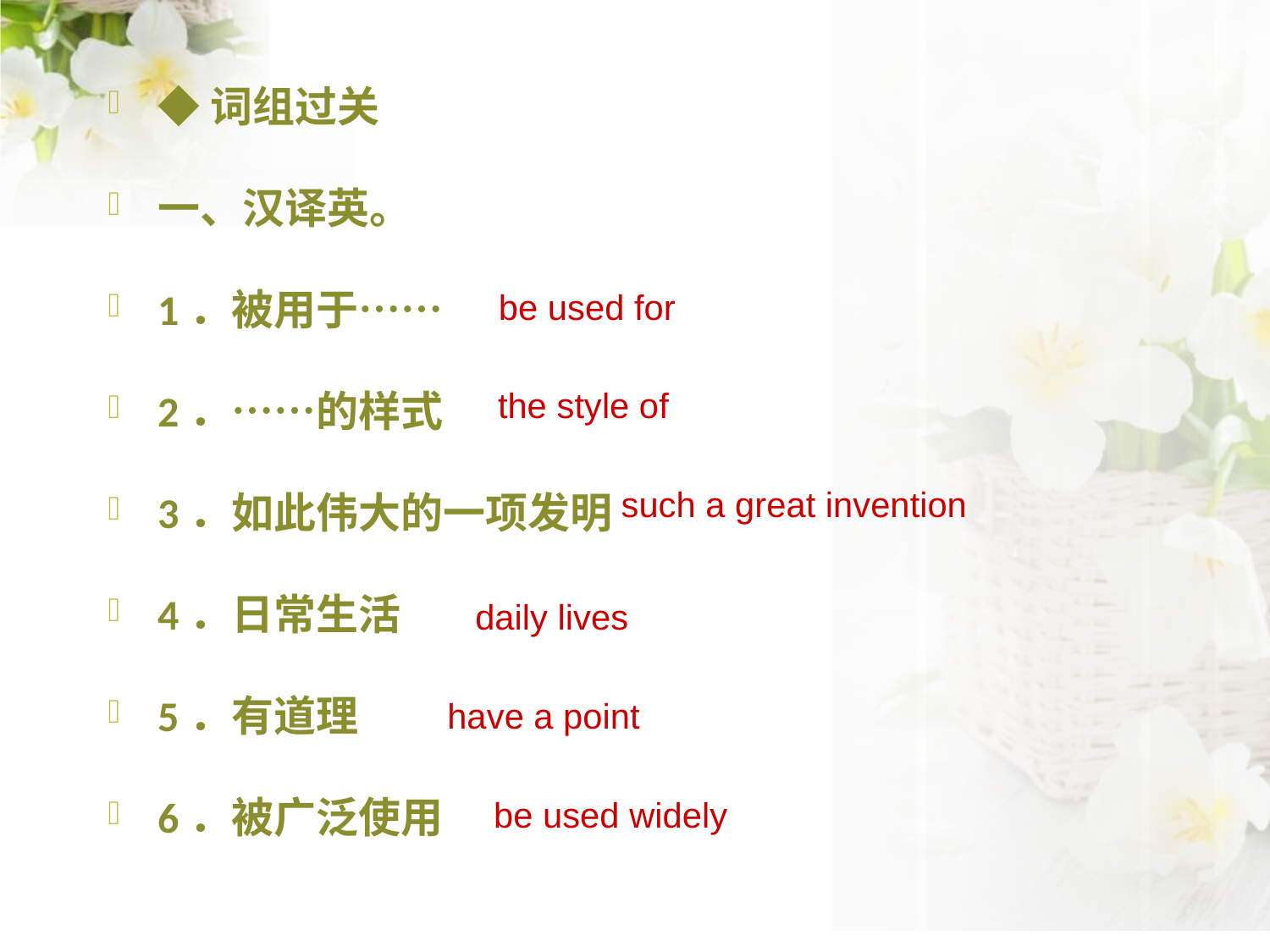

◆词组过关

一、汉译英。

1．被用于……

2．……的样式

3．如此伟大的一项发明

4．日常生活

5．有道理

6．被广泛使用
be used for
the style of
such a great invention
daily lives
have a point
be used widely